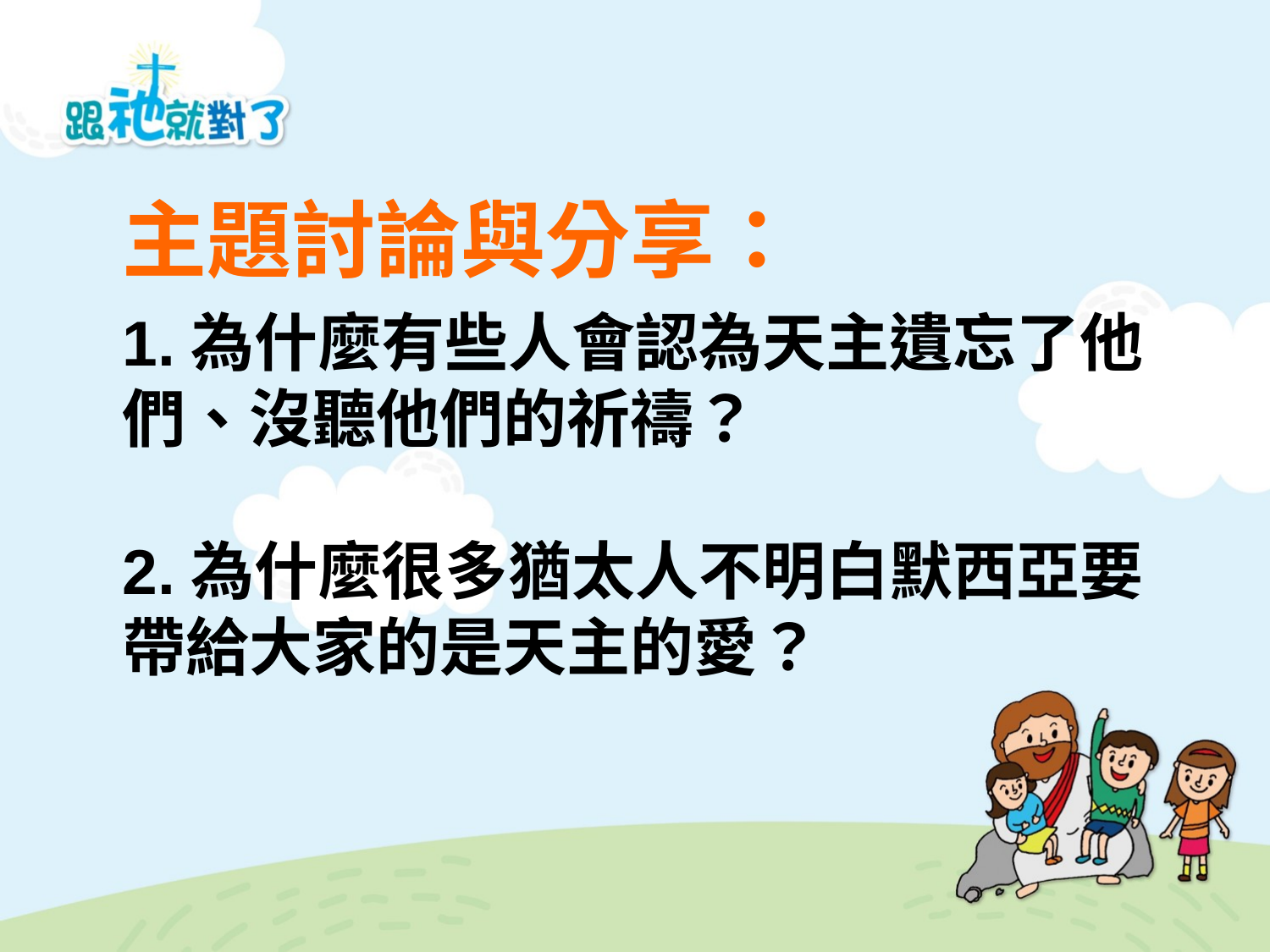

主題討論與分享：
1.為什麼有些人會認為天主遺忘了他們、沒聽他們的祈禱？

2.為什麼很多猶太人不明白默西亞要帶給大家的是天主的愛？